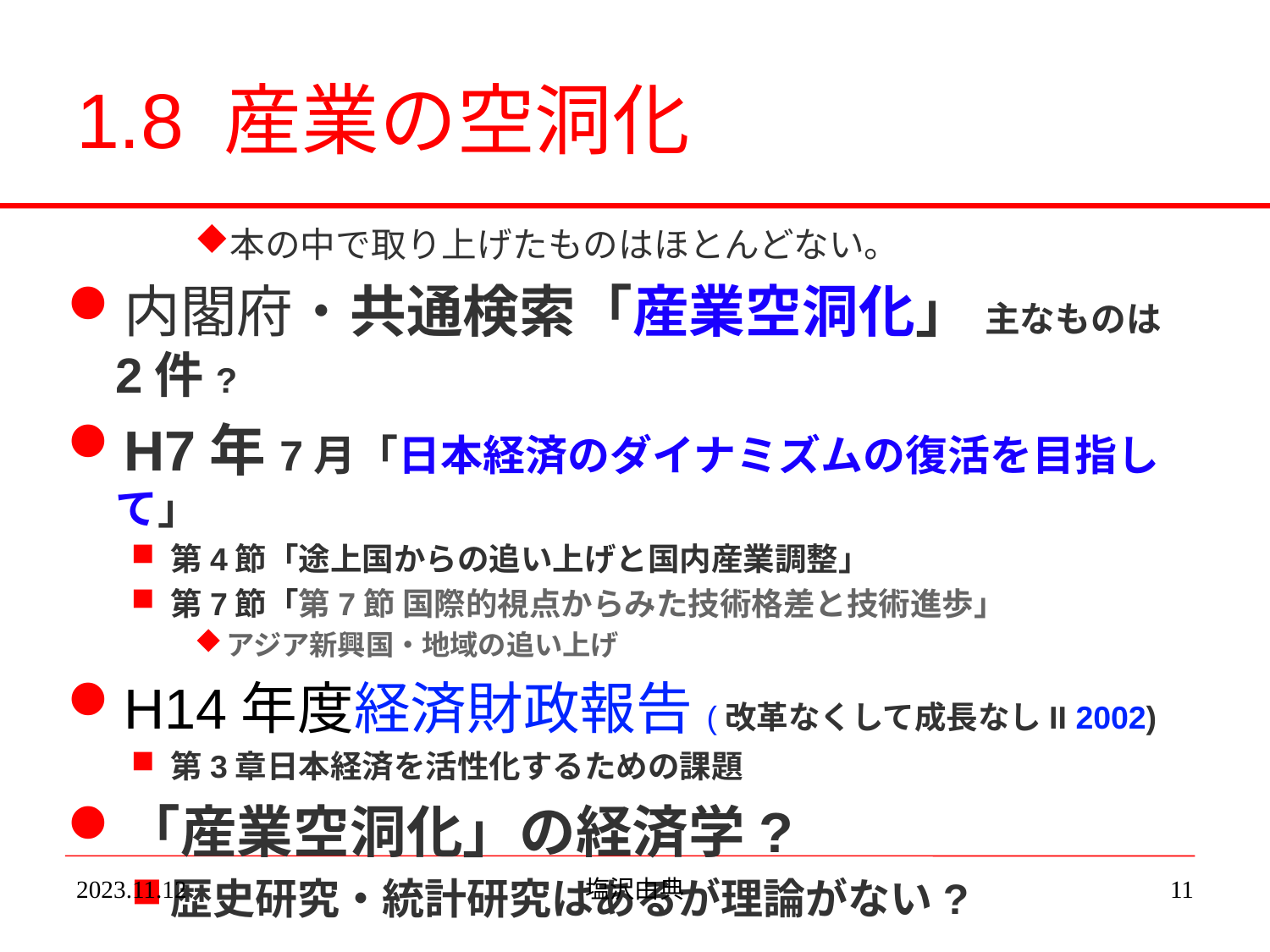

# 1.8 産業の空洞化
本の中で取り上げたものはほとんどない。
内閣府・共通検索「産業空洞化」 主なものは2件?
H7年7月「日本経済のダイナミズムの復活を目指して」
第4節「途上国からの追い上げと国内産業調整」
第7節「第7節 国際的視点からみた技術格差と技術進歩」
アジア新興国・地域の追い上げ
H14年度経済財政報告(改革なくして成長なしII 2002)
第3章日本経済を活性化するための課題
「産業空洞化」の経済学?
歴史研究・統計研究はあるが理論がない?

2023.11.12
塩沢由典
11